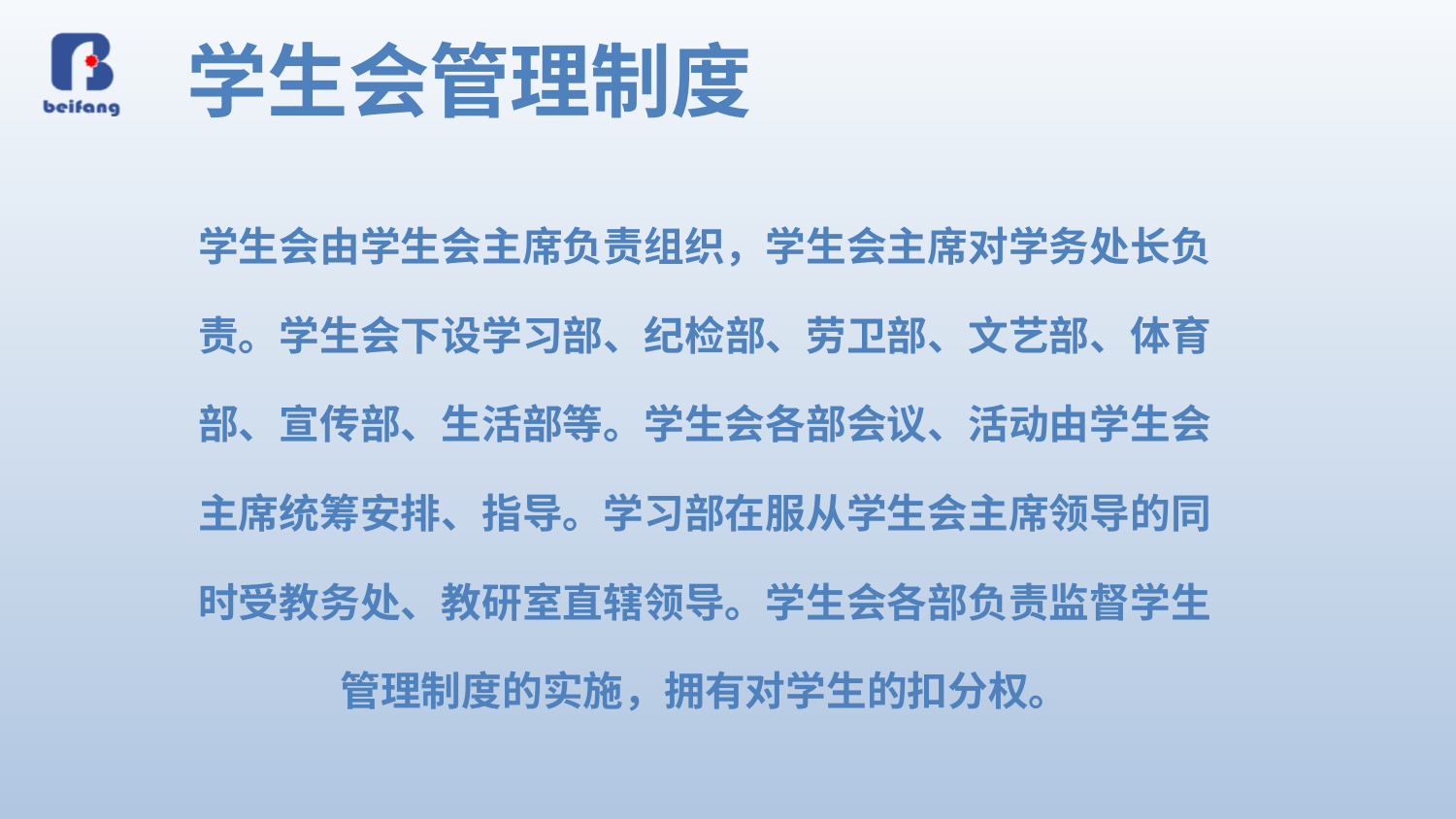

学生会管理制度
学生会由学生会主席负责组织，学生会主席对学务处长负责。学生会下设学习部、纪检部、劳卫部、文艺部、体育部、宣传部、生活部等。学生会各部会议、活动由学生会主席统筹安排、指导。学习部在服从学生会主席领导的同时受教务处、教研室直辖领导。学生会各部负责监督学生管理制度的实施，拥有对学生的扣分权。